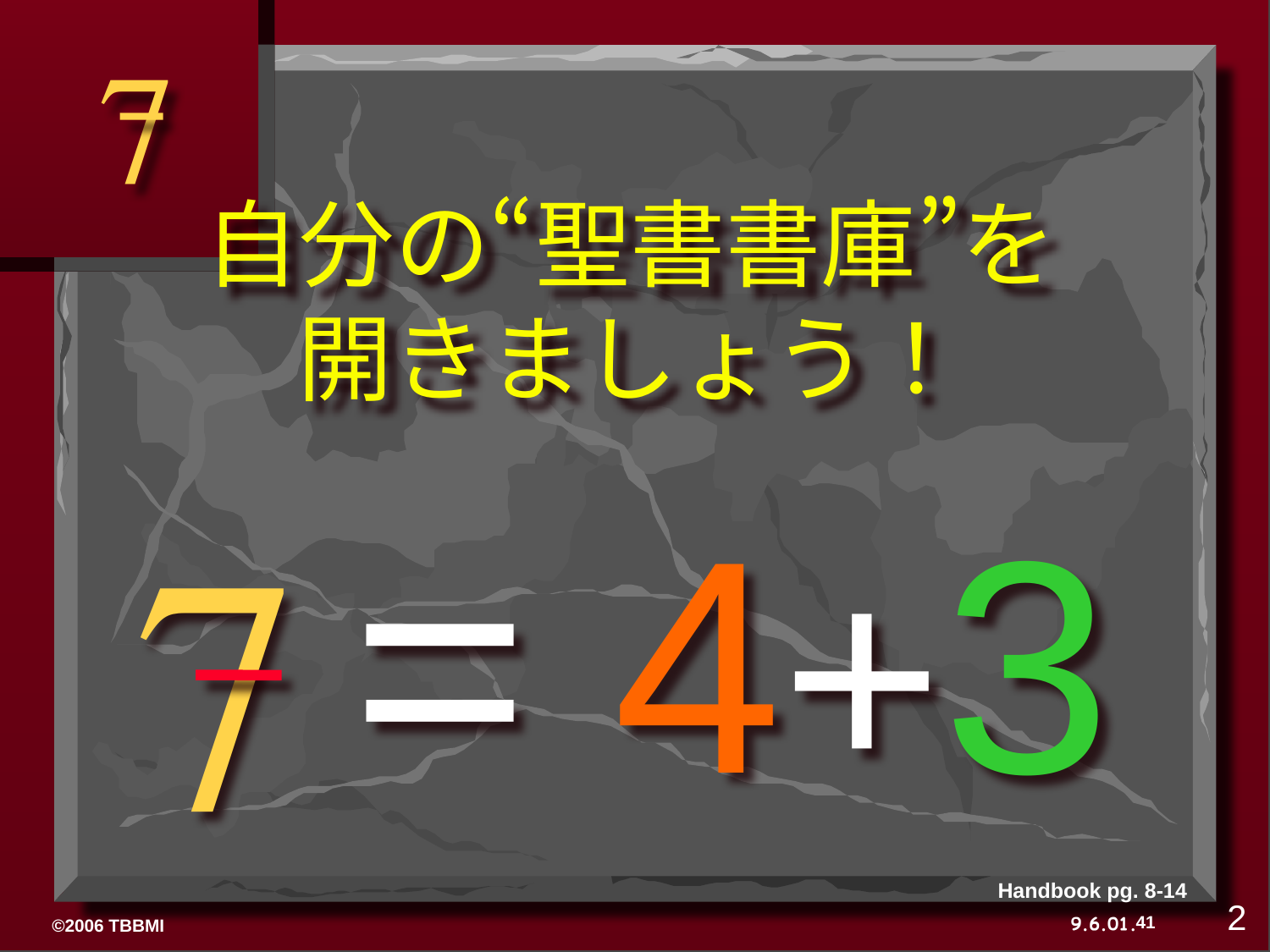

7

# 自分の“聖書書庫”を 開きましょう！
= 4+3
7

Handbook pg. 8-14
2

41